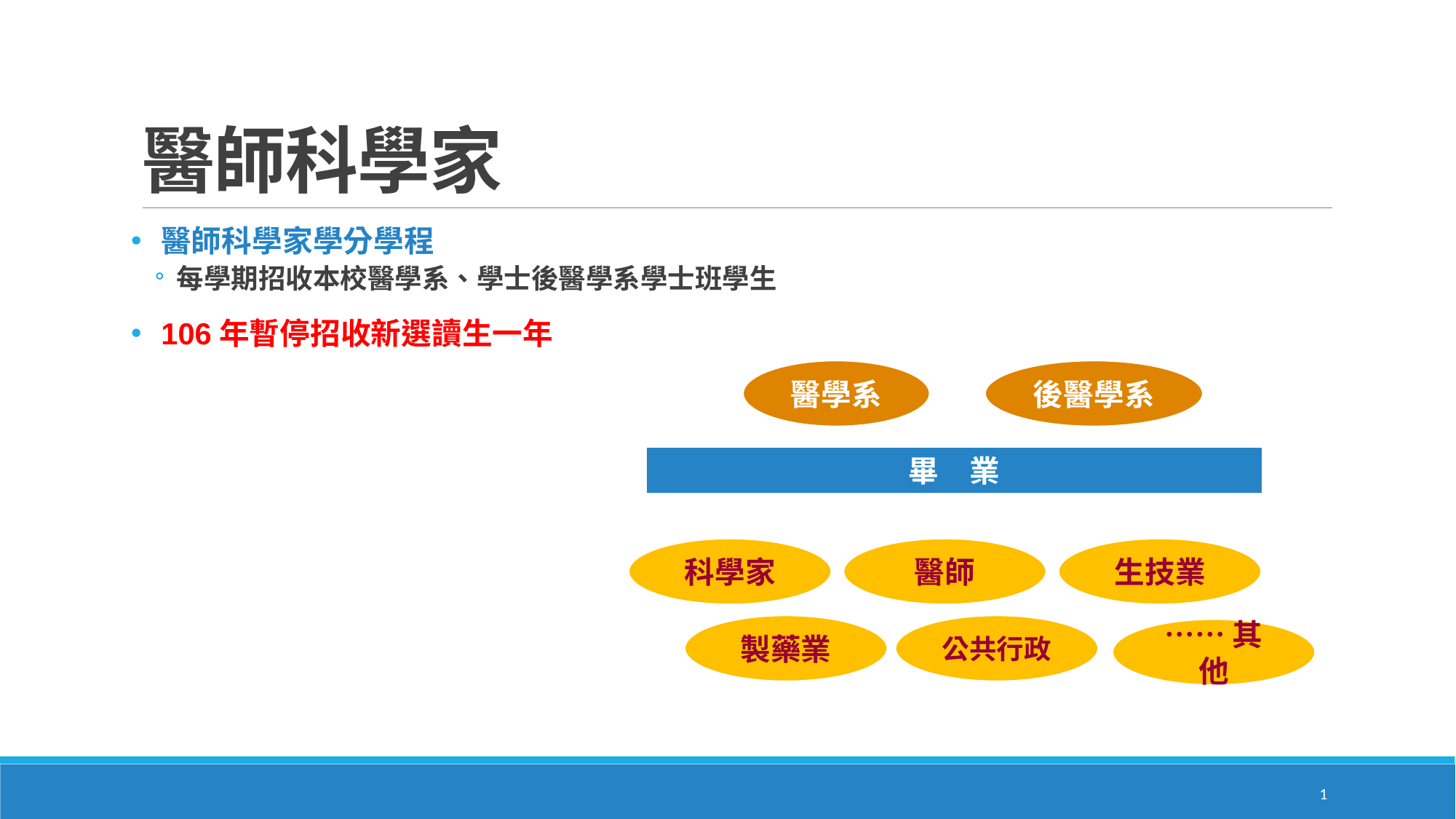

# 醫師科學家
醫師科學家學分學程
每學期招收本校醫學系、學士後醫學系學士班學生
106年暫停招收新選讀生一年
醫學系
後醫學系
畢　業
科學家
醫師
生技業
製藥業
公共行政
……其他
1